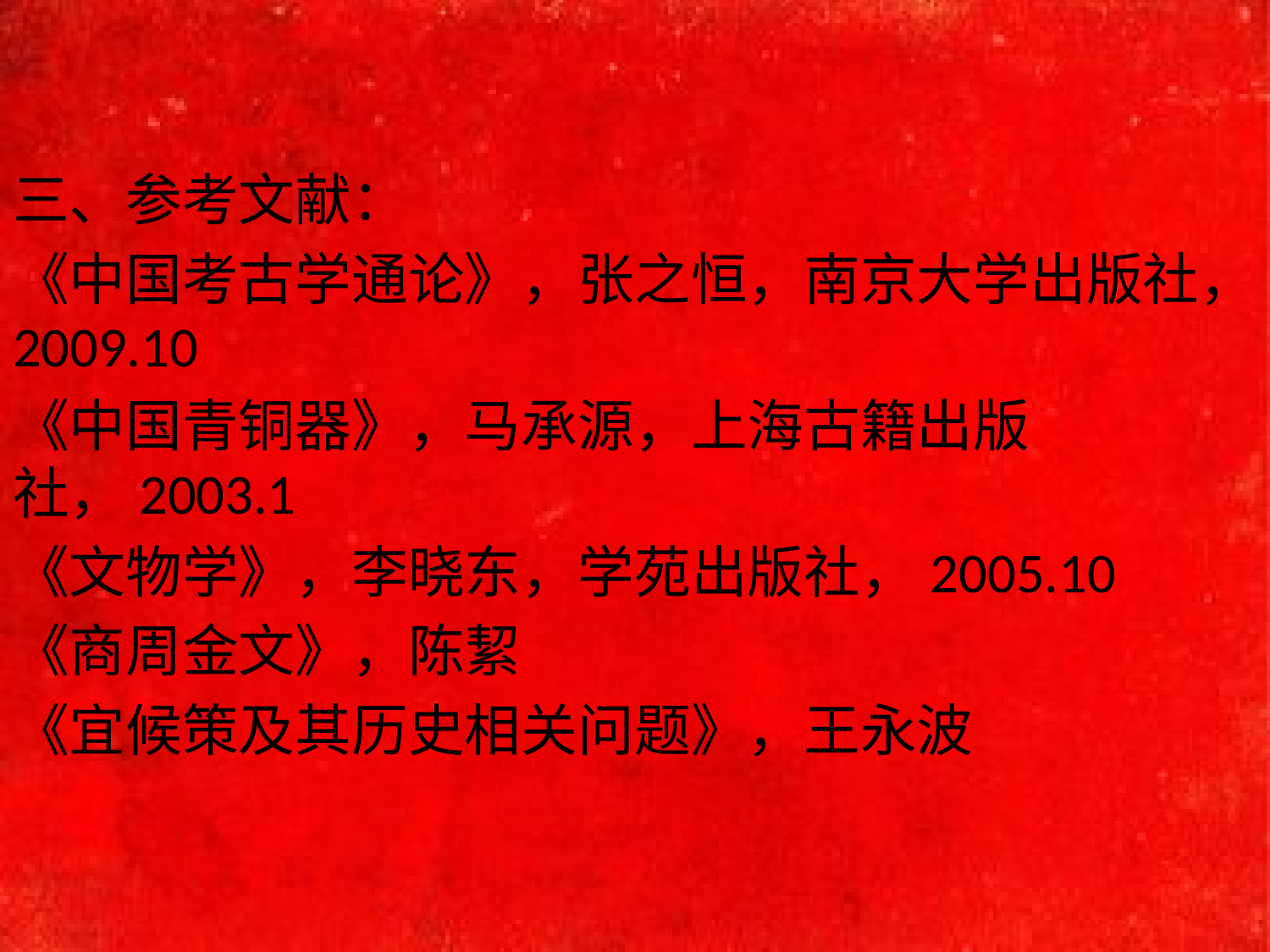

三、参考文献：
《中国考古学通论》，张之恒，南京大学出版社，2009.10
《中国青铜器》，马承源，上海古籍出版社，2003.1
《文物学》，李晓东，学苑出版社，2005.10
《商周金文》，陈絜
《宜候策及其历史相关问题》，王永波